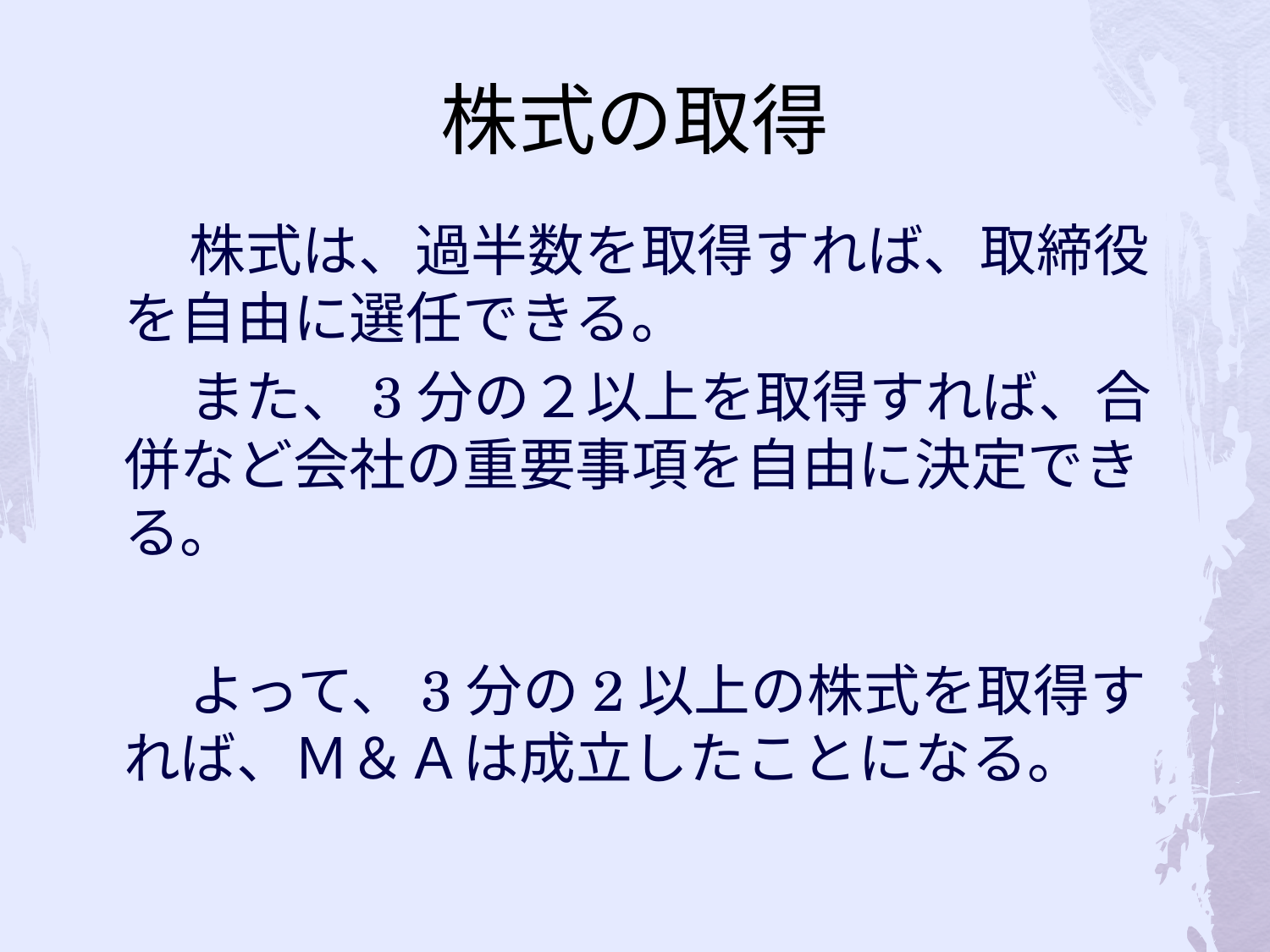

# 株式の取得
　　株式は、過半数を取得すれば、取締役を自由に選任できる。
　　また、3分の２以上を取得すれば、合併など会社の重要事項を自由に決定できる。

　　よって、3分の2以上の株式を取得すれば、Ｍ＆Ａは成立したことになる。